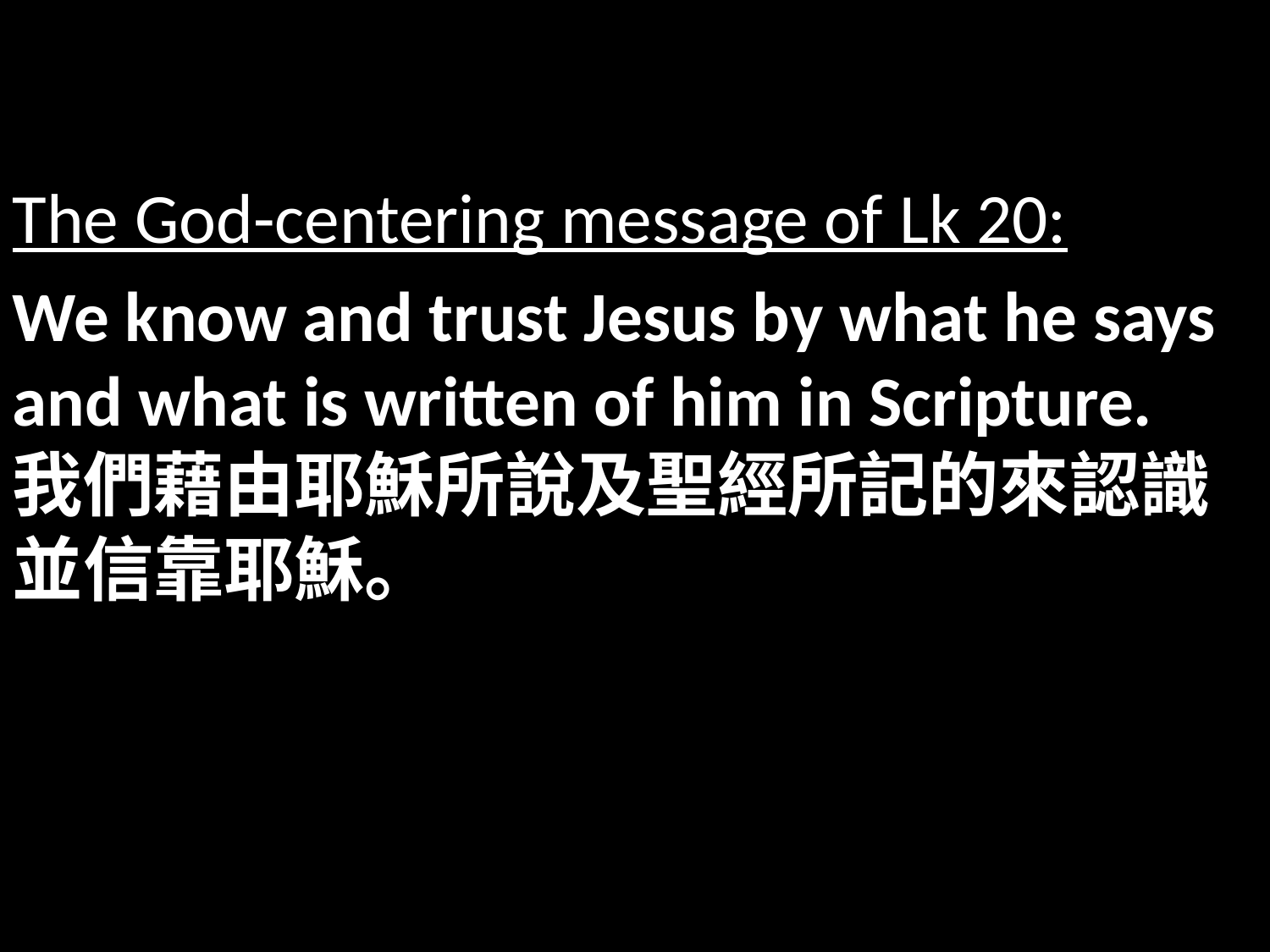

The God-centering message of Lk 20:
We know and trust Jesus by what he says and what is written of him in Scripture.
我們藉由耶穌所說及聖經所記的來認識並信靠耶穌。